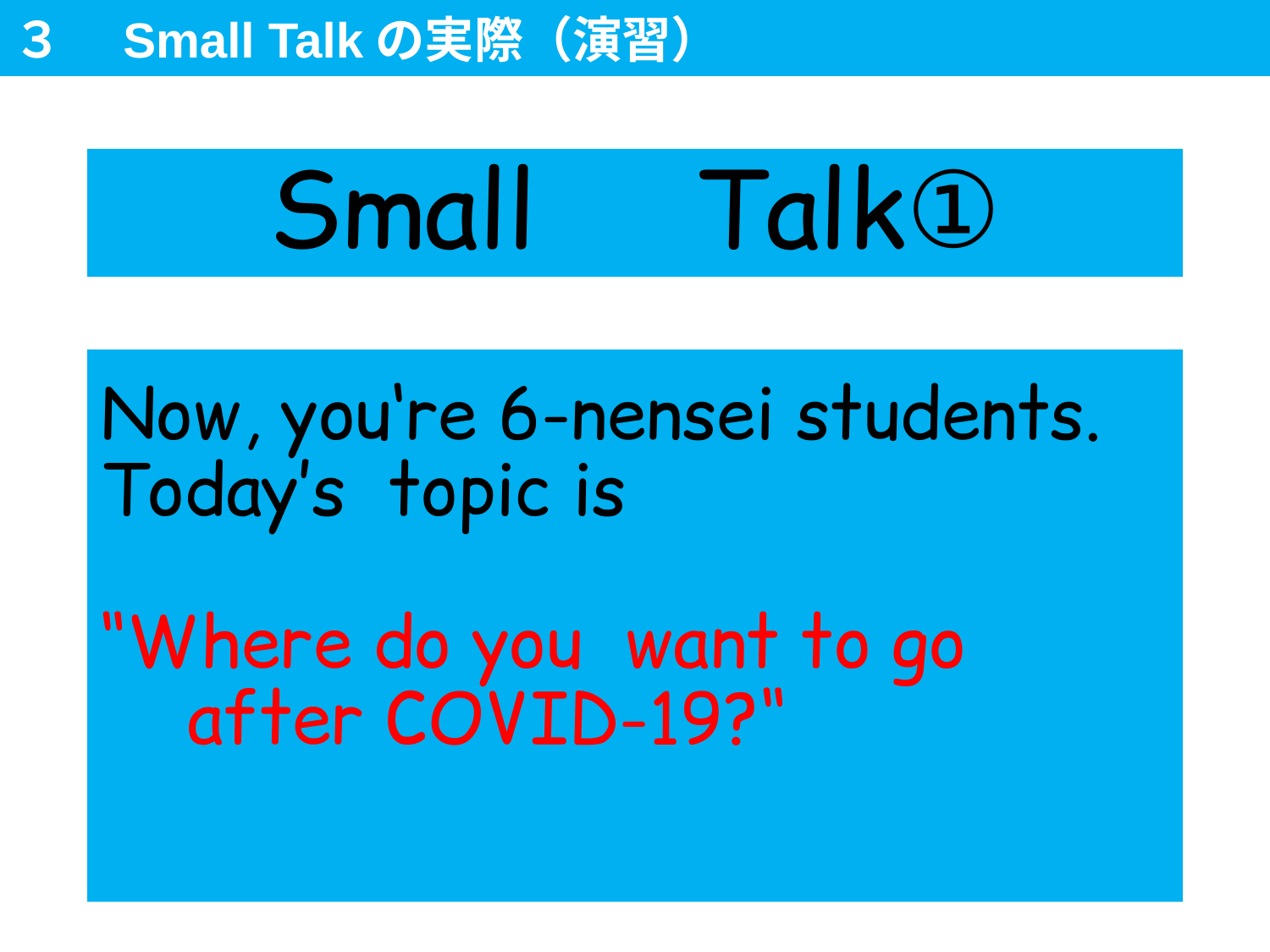

３　Small Talkの実際（演習）
# Small　Talk①
Now, you‘re 6-nensei students.
Today’s  topic is

“Where do you  want to go
　after COVID-19?“